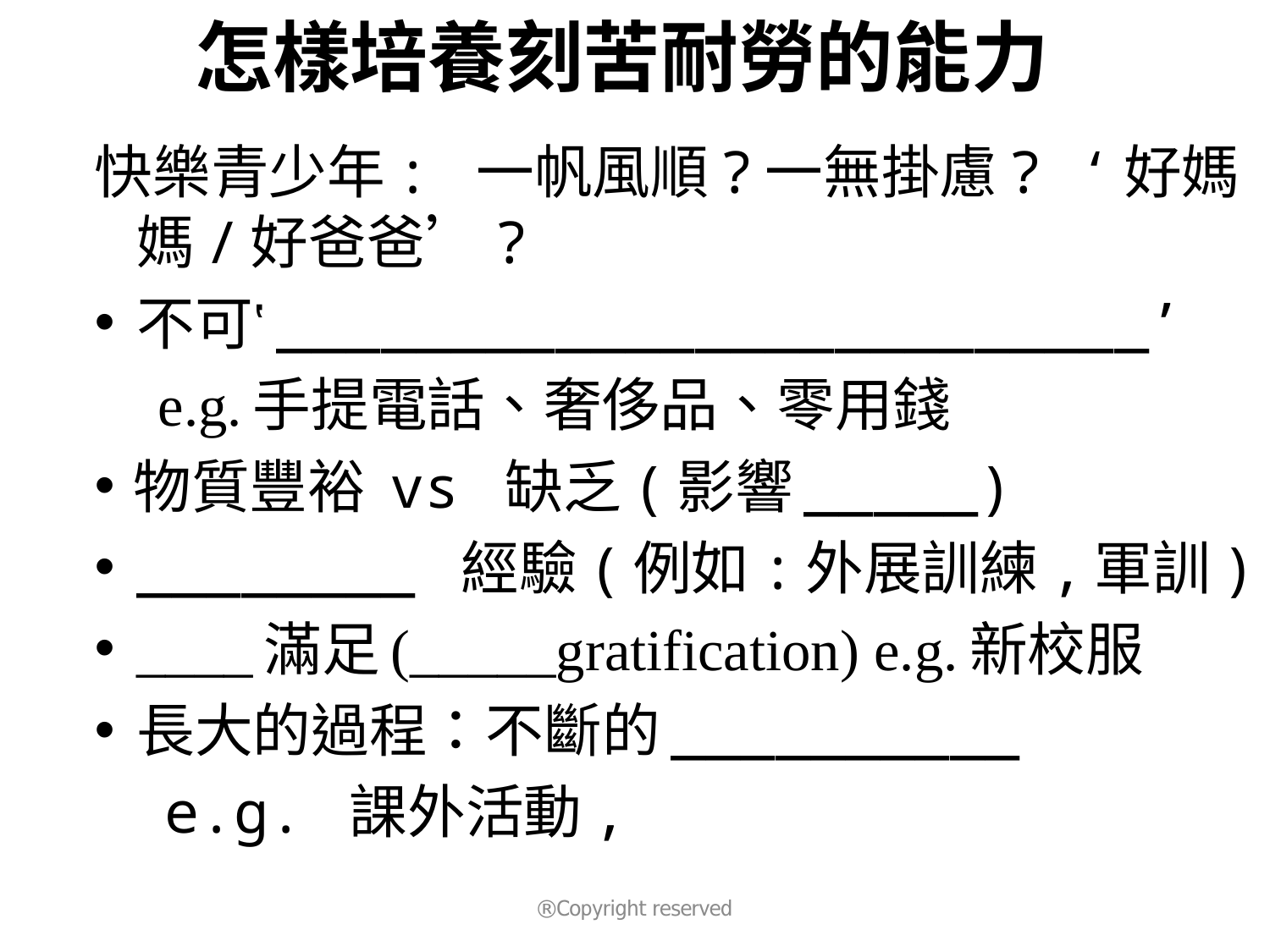

# 怎樣培養刻苦耐勞的能力
快樂青少年: 一帆風順?一無掛慮? ‘好媽媽/好爸爸’?
不可‛_________________________’
     e.g.手提電話、奢侈品、零用錢
 物質豐裕 vs 缺乏(影響_____)
________ 經驗(例如:外展訓練,軍訓)
____滿足(_____gratification) e.g.新校服
長大的過程：不斷的__________
  e.g. 課外活動,

®Copyright reserved